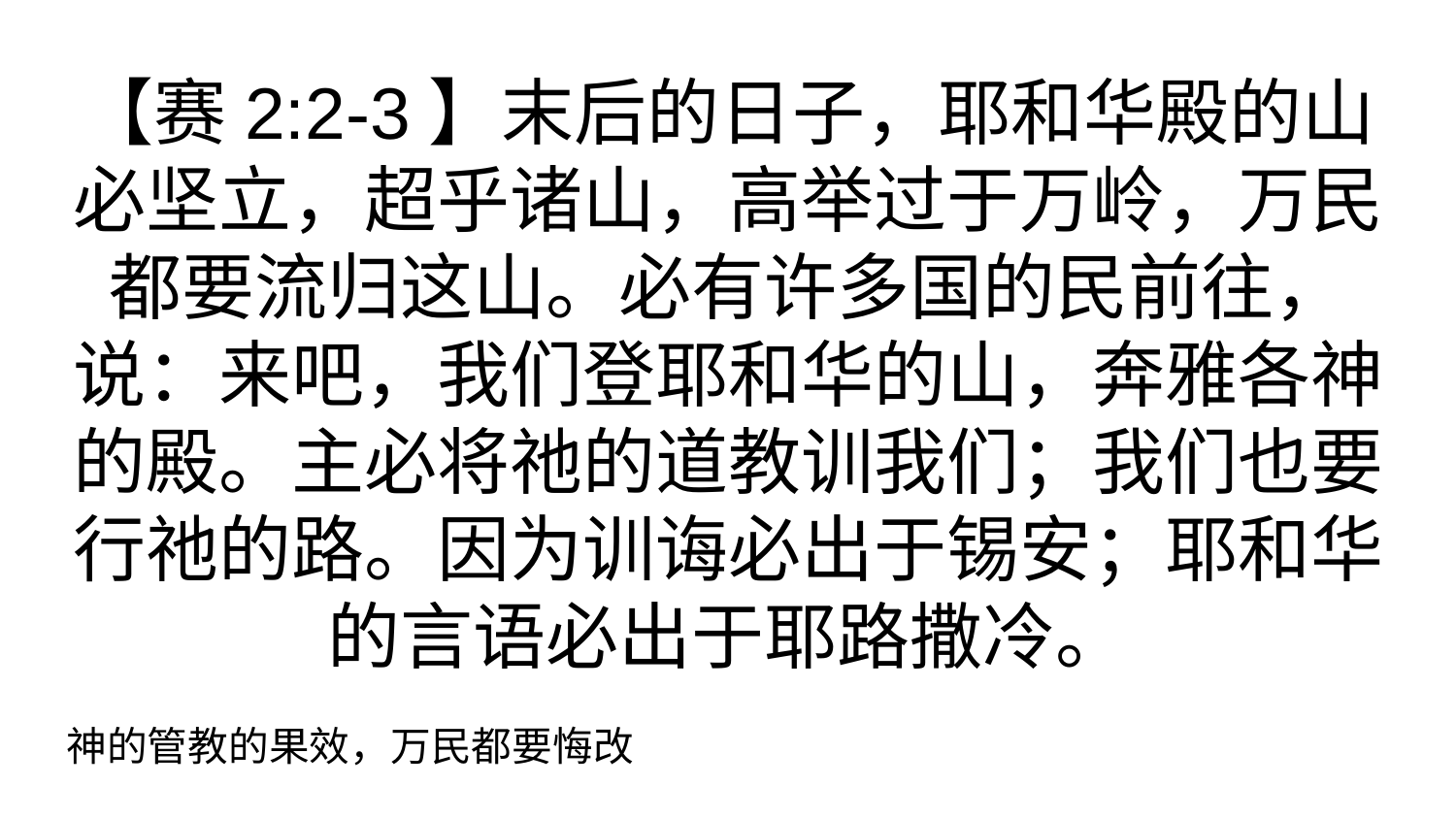

# 【赛2:2-3】末后的日子，耶和华殿的山必坚立，超乎诸山，高举过于万岭，万民都要流归这山。必有许多国的民前往，说：来吧，我们登耶和华的山，奔雅各神的殿。主必将祂的道教训我们；我们也要行祂的路。因为训诲必出于锡安；耶和华的言语必出于耶路撒冷。
神的管教的果效，万民都要悔改